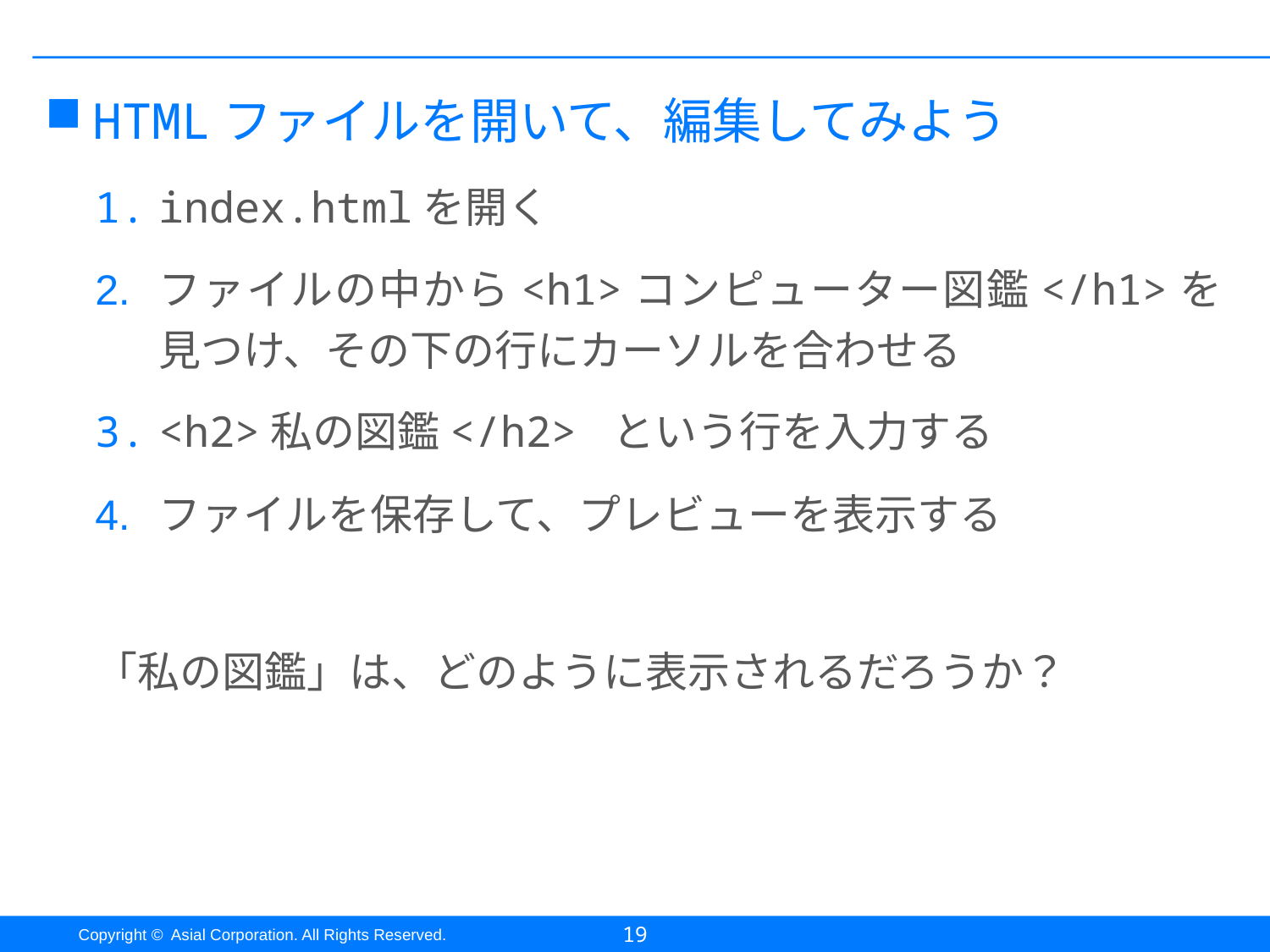

#

HTMLファイルを開いて、編集してみよう
index.htmlを開く
ファイルの中から<h1>コンピューター図鑑</h1>を見つけ、その下の行にカーソルを合わせる
<h2>私の図鑑</h2> という行を入力する
ファイルを保存して、プレビューを表示する

「私の図鑑」は、どのように表示されるだろうか？
19